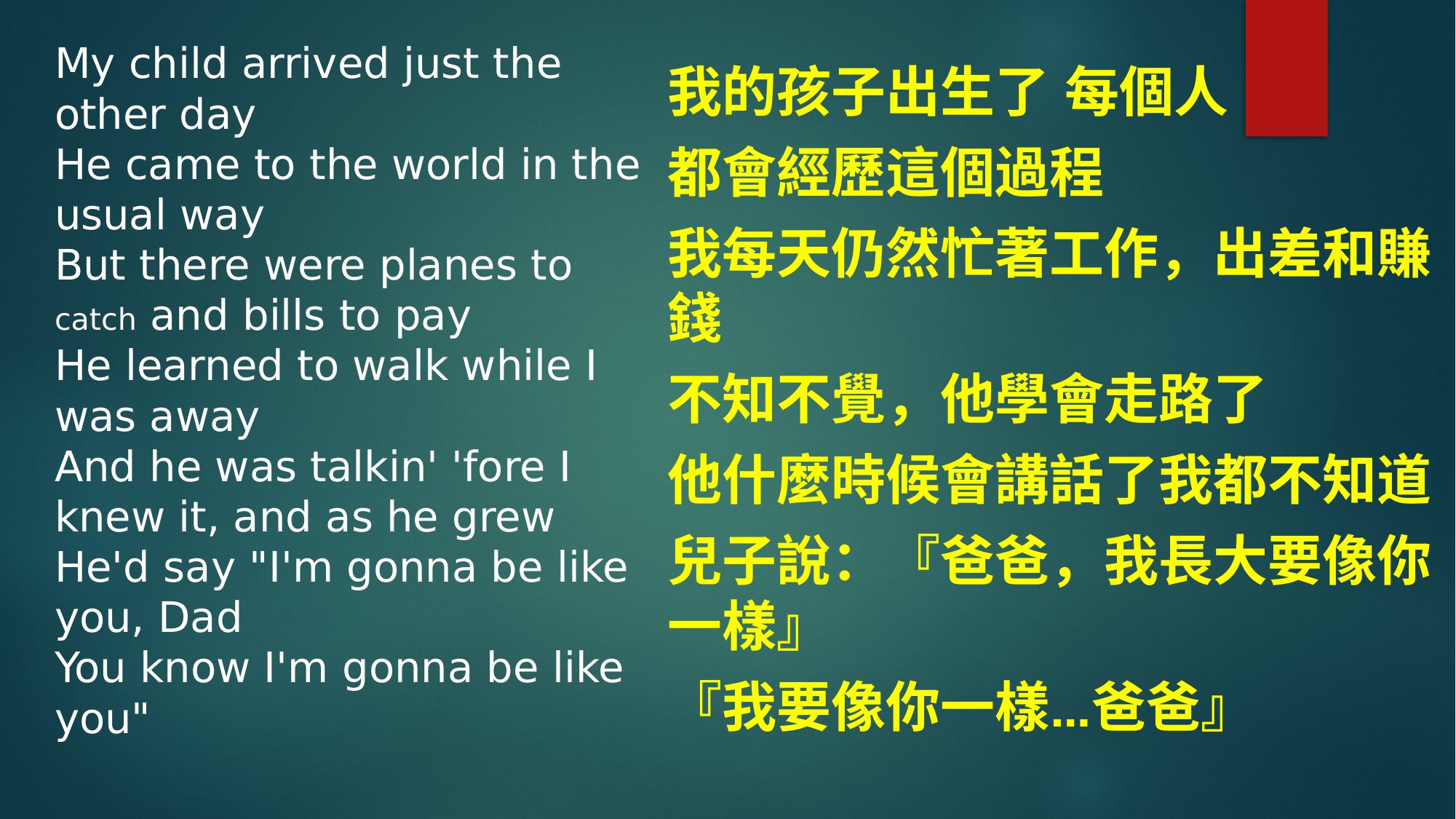

My child arrived just the other day
He came to the world in the usual way
But there were planes to catch and bills to pay
He learned to walk while I was away
And he was talkin' 'fore I knew it, and as he grew
He'd say "I'm gonna be like you, Dad
You know I'm gonna be like you"
我的孩子出生了 每個人
都會經歷這個過程
我每天仍然忙著工作，出差和賺錢
不知不覺，他學會走路了
他什麼時候會講話了我都不知道
兒子說：『爸爸，我長大要像你一樣』
『我要像你一樣…爸爸』